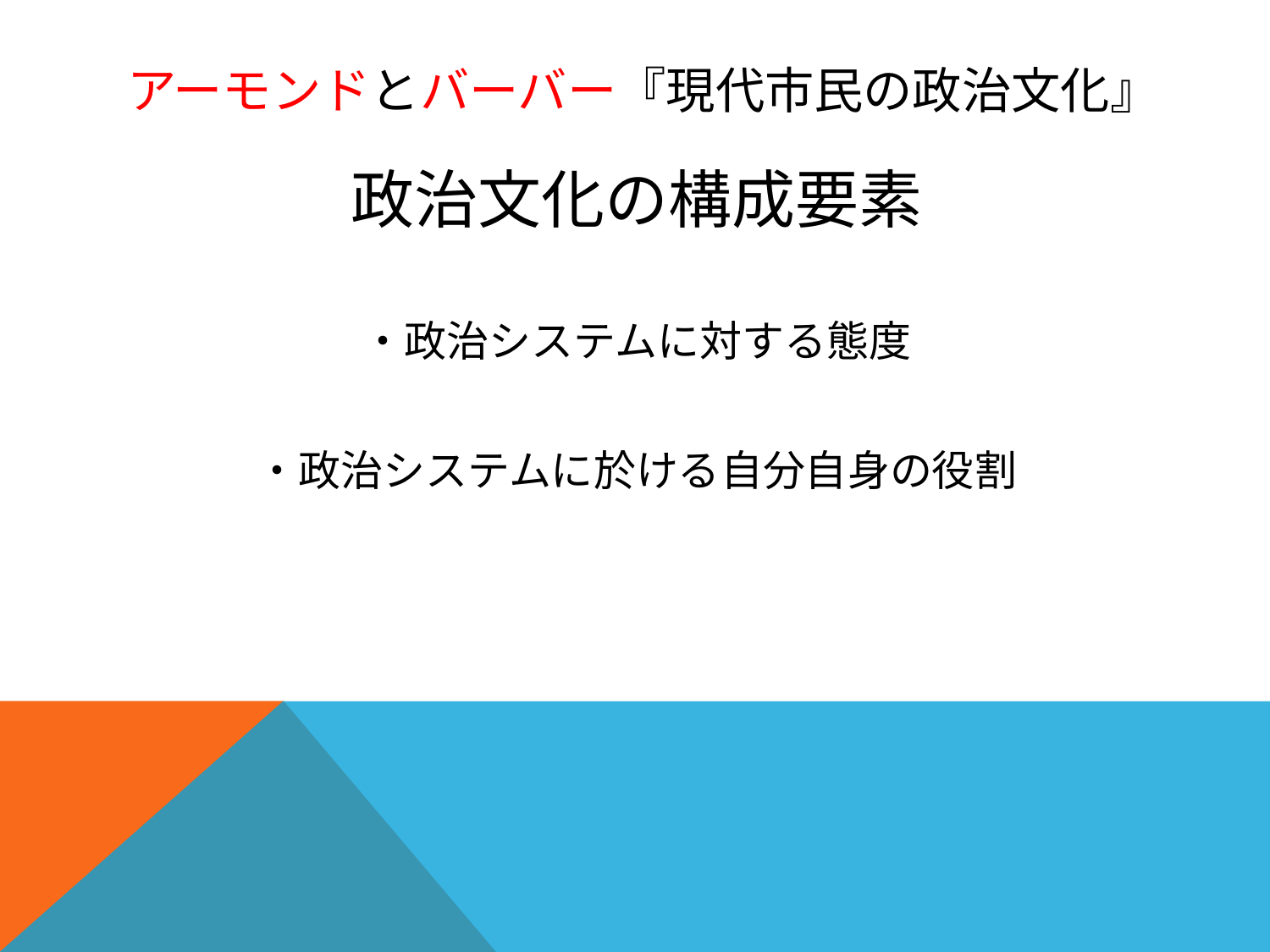

# アーモンドとバーバー『現代市民の政治文化』
政治文化の構成要素

・政治システムに対する態度

・政治システムに於ける自分自身の役割